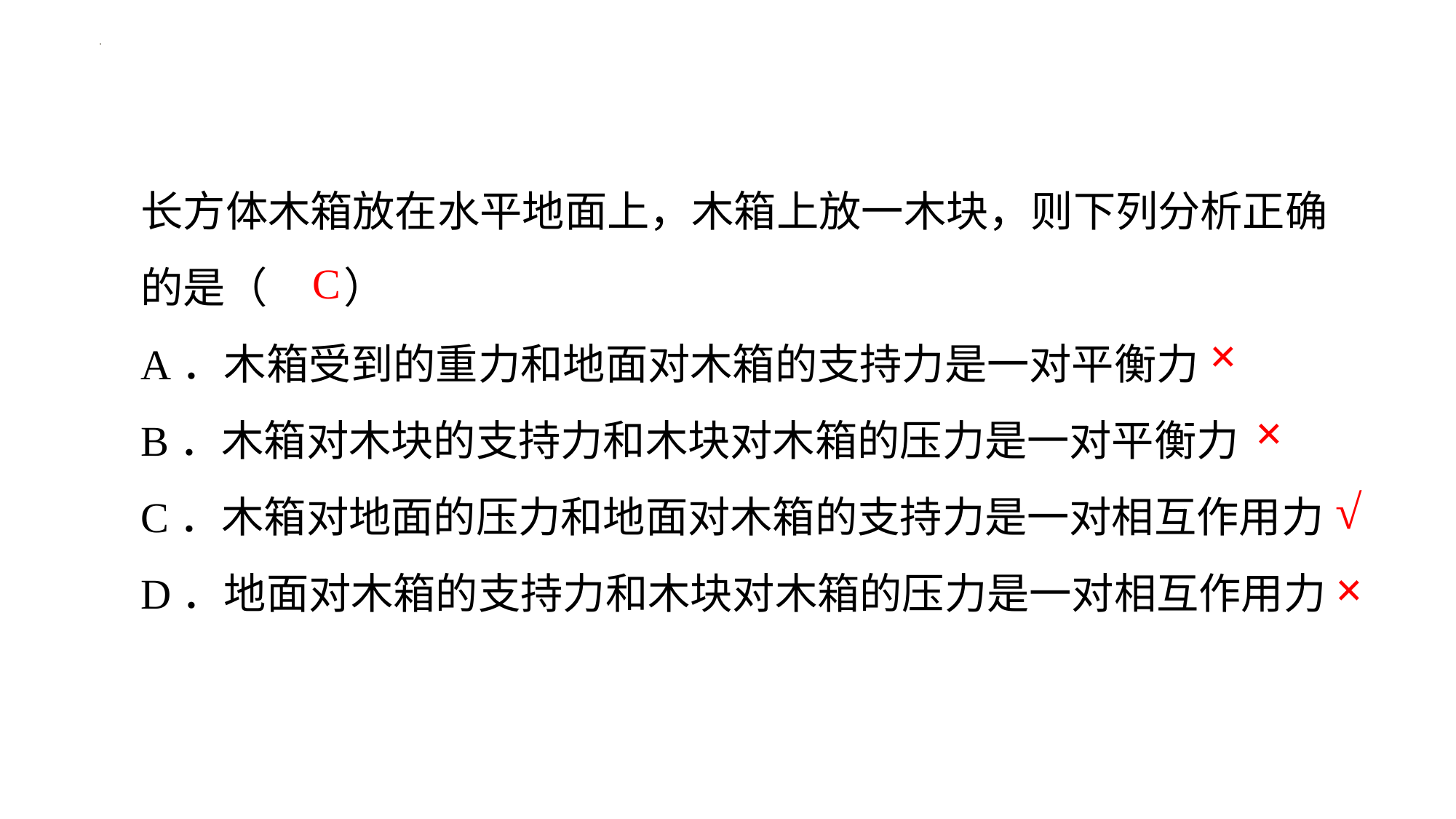

长方体木箱放在水平地面上，木箱上放一木块，则下列分析正确的是（        ）
A．木箱受到的重力和地面对木箱的支持力是一对平衡力
B．木箱对木块的支持力和木块对木箱的压力是一对平衡力
C．木箱对地面的压力和地面对木箱的支持力是一对相互作用力
D．地面对木箱的支持力和木块对木箱的压力是一对相互作用力
C
×
×
√
×